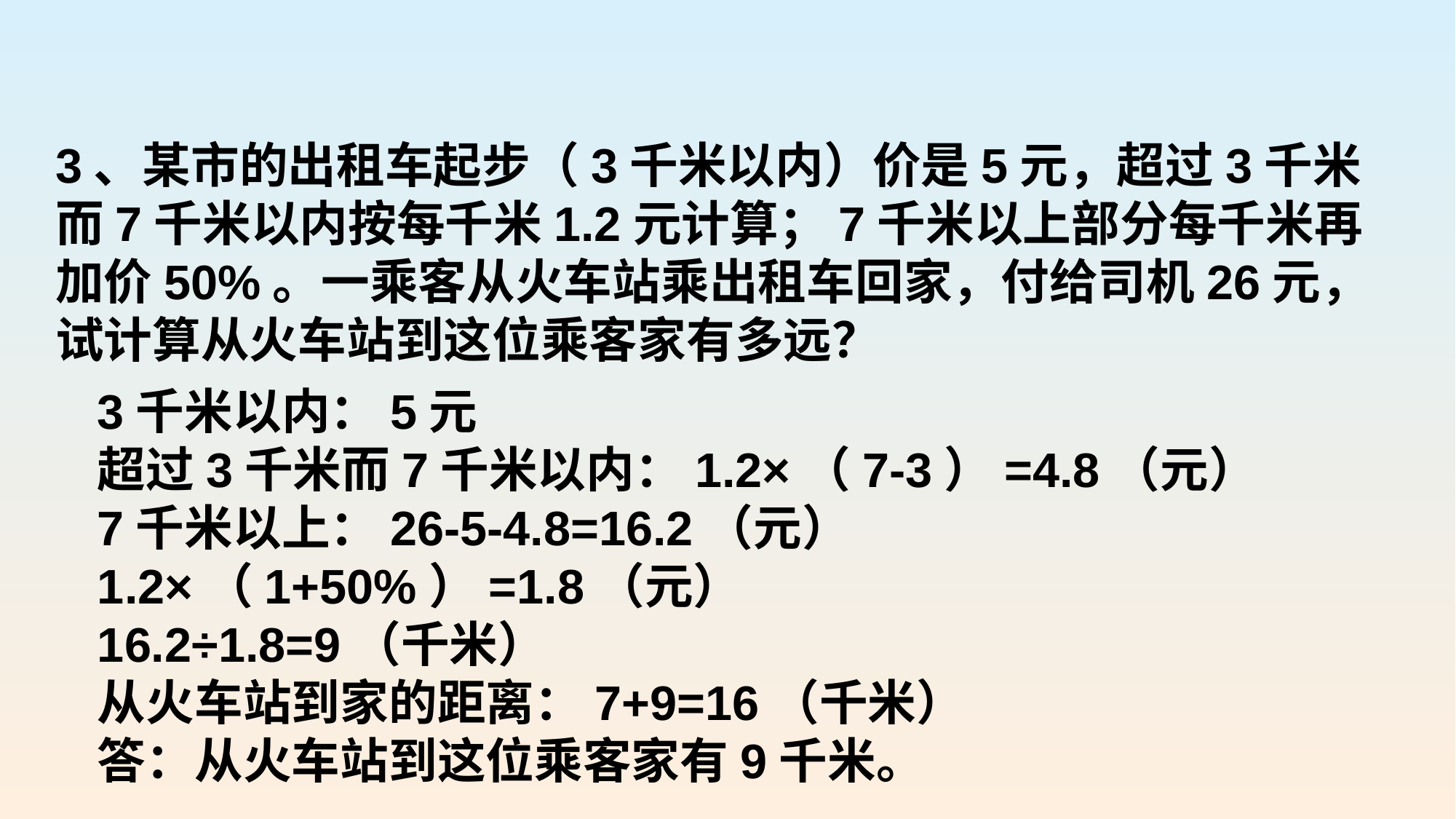

3、某市的出租车起步（3千米以内）价是5元，超过3千米而7千米以内按每千米1.2元计算；7千米以上部分每千米再加价50%。一乘客从火车站乘出租车回家，付给司机26元，试计算从火车站到这位乘客家有多远？
3千米以内：5元
超过3千米而7千米以内：1.2×（7-3）=4.8（元）
7千米以上：26-5-4.8=16.2（元）
1.2×（1+50%）=1.8（元）
16.2÷1.8=9（千米）
从火车站到家的距离：7+9=16（千米）
答：从火车站到这位乘客家有9千米。